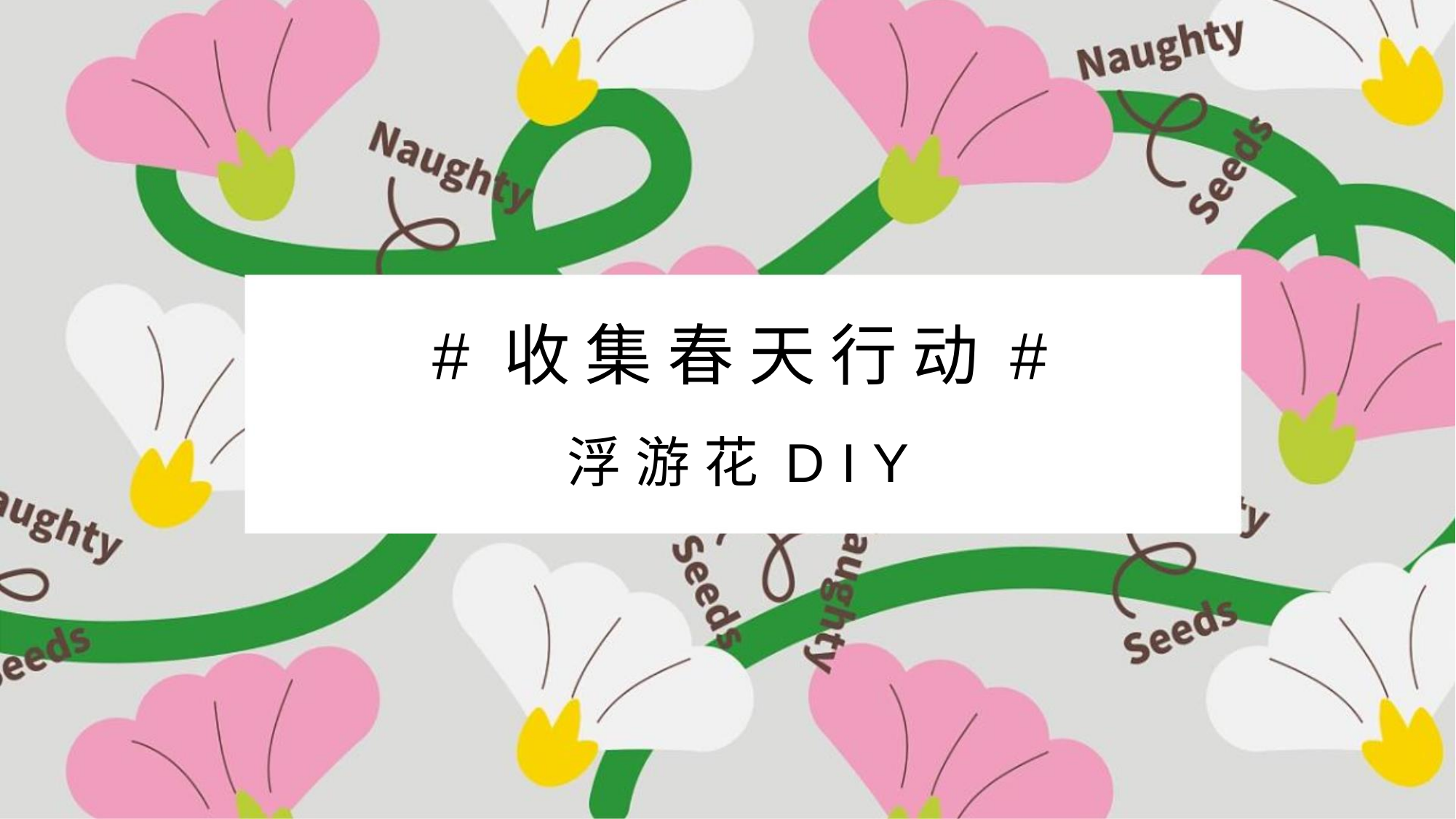

# 收 集 春 天 行 动 #
# 女 神 宠 爱 行 动 #
浮 游 花 D I Y